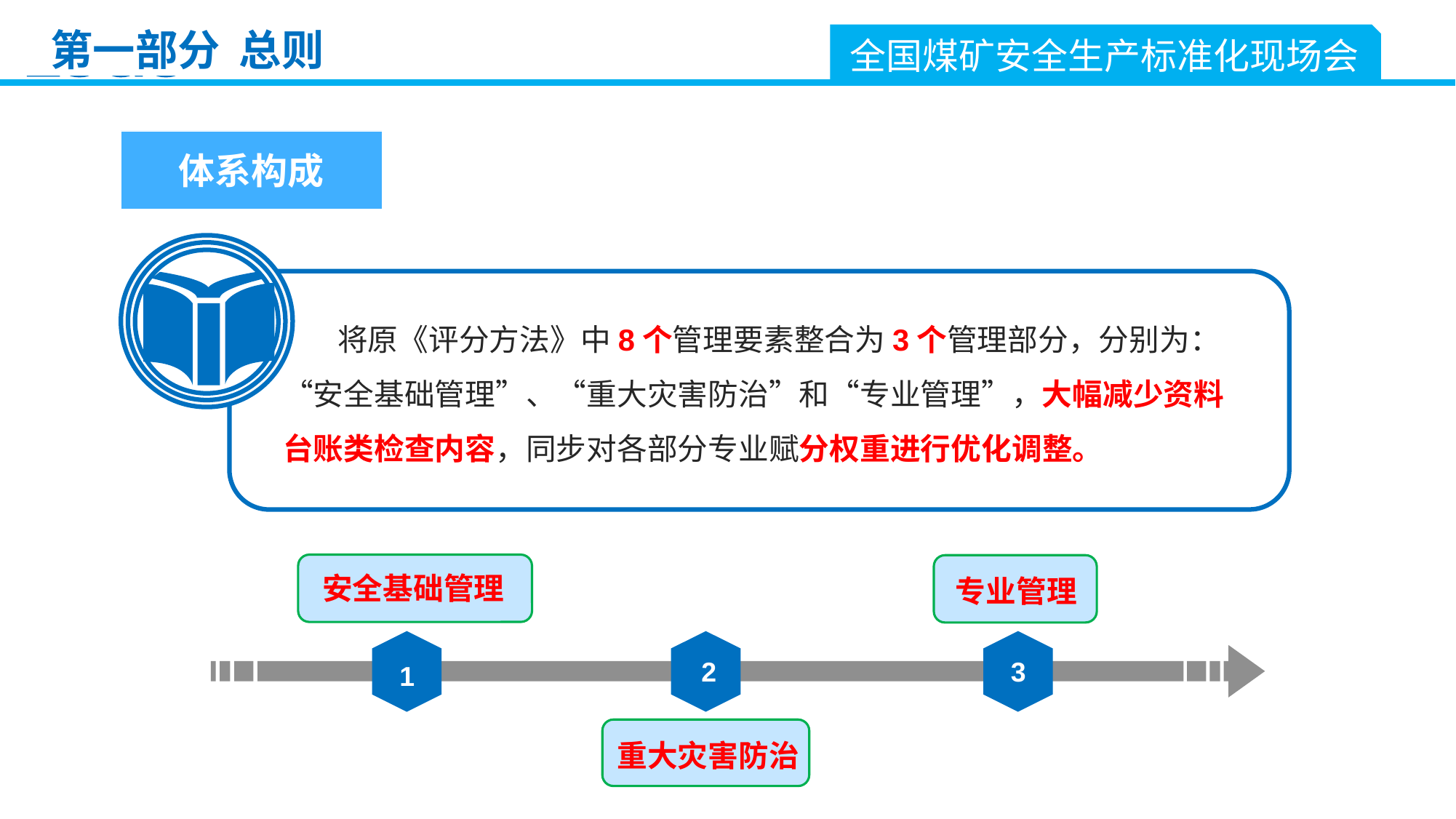

第一部分  总则

全国煤矿安全生产标准化现场会
体系构成

将原《评分方法》中8个管理要素整合为3个管理部分，分别为：“安全基础管理”、“重大灾害防治”和“专业管理”，大幅减少资料台账类检查内容，同步对各部分专业赋分权重进行优化调整。

安全基础管理
专业管理

1

3
2

重大灾害防治